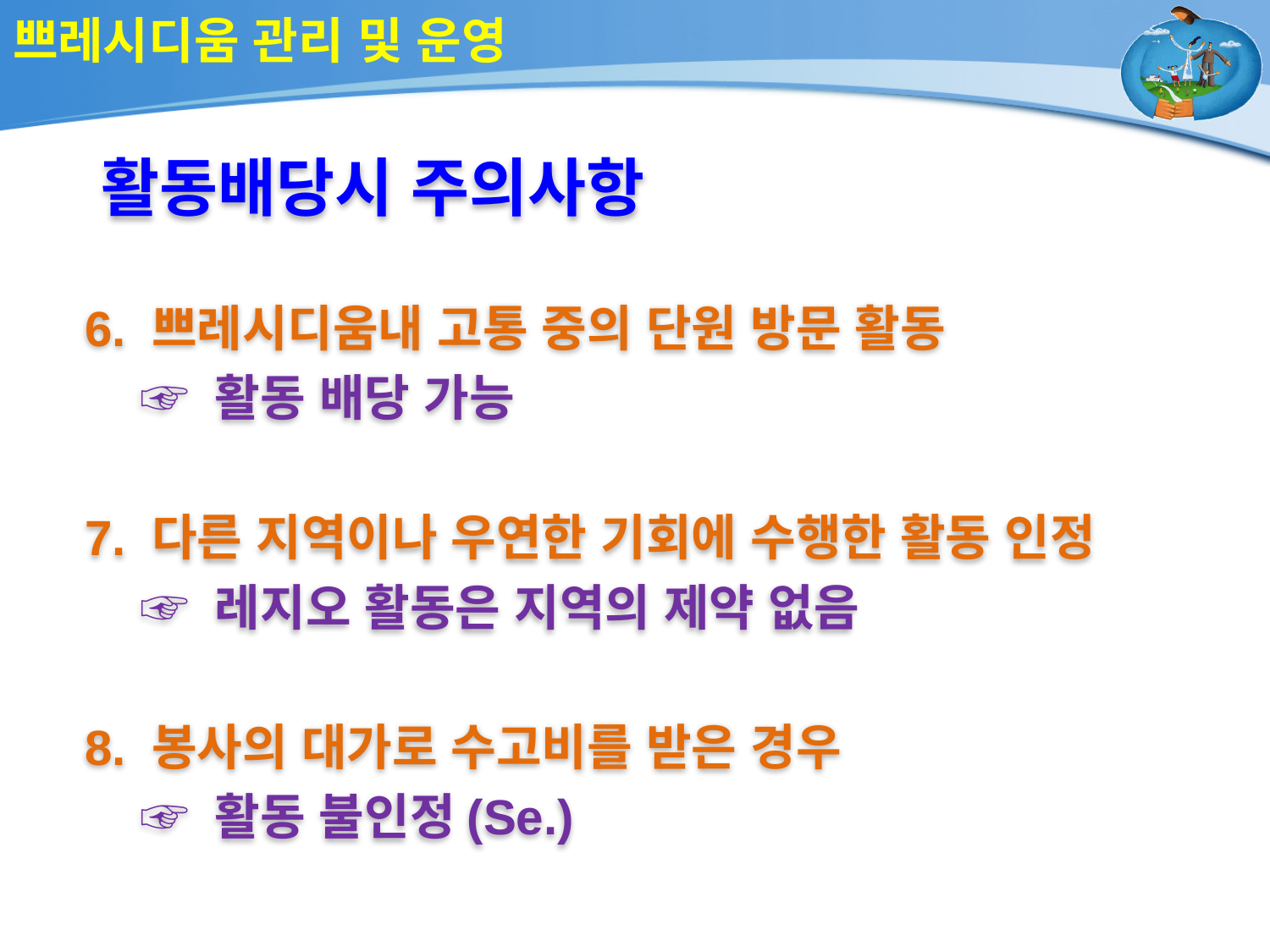

# 쁘레시디움 관리 및 운영
활동배당시 주의사항

6. 쁘레시디움내 고통 중의 단원 방문 활동
    ☞ 활동 배당 가능

7. 다른 지역이나 우연한 기회에 수행한 활동 인정
    ☞ 레지오 활동은 지역의 제약 없음

8. 봉사의 대가로 수고비를 받은 경우
    ☞ 활동 불인정(Se.)